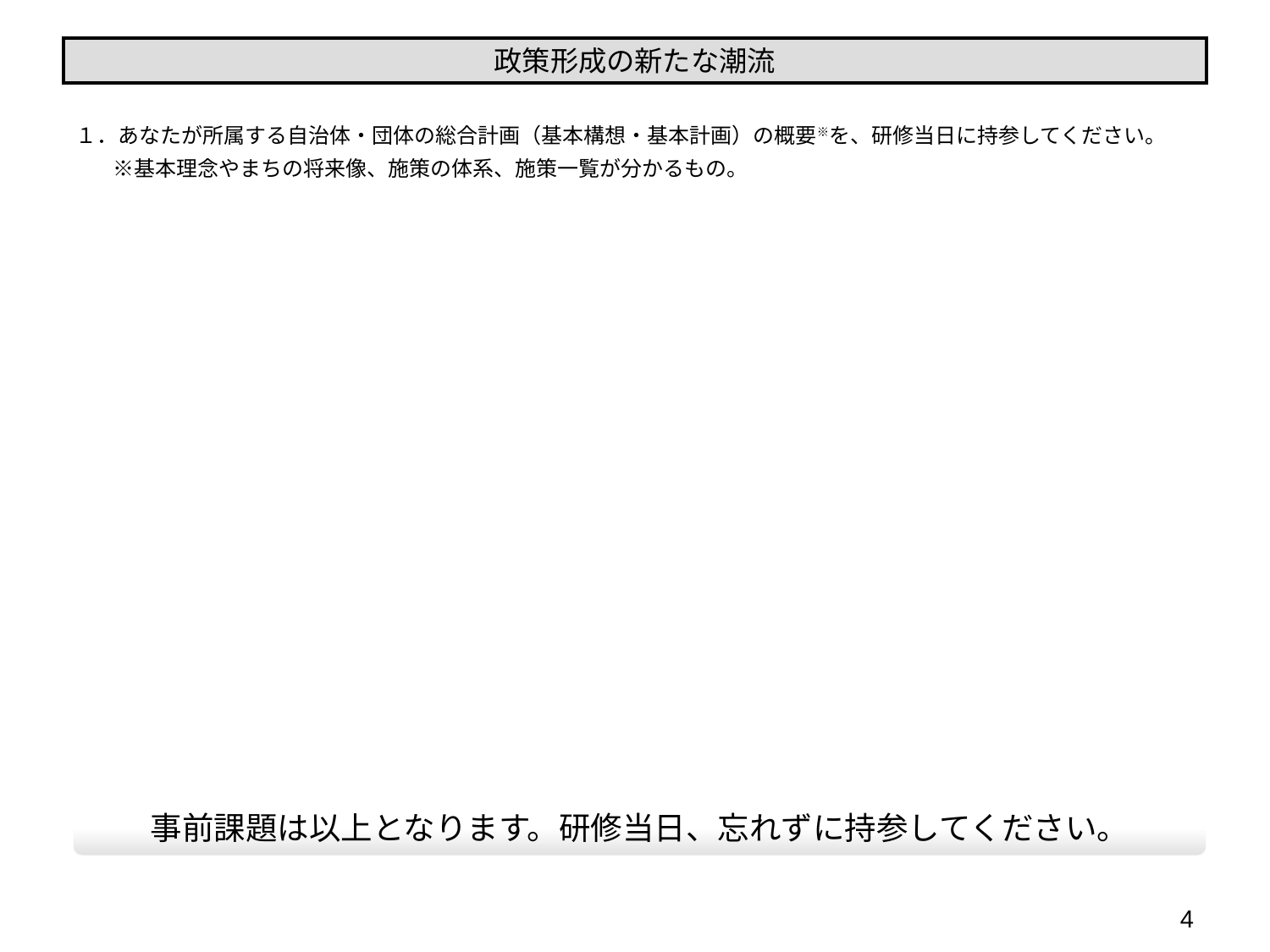

# 政策形成の新たな潮流
１．あなたが所属する自治体・団体の総合計画（基本構想・基本計画）の概要※を、研修当日に持参してください。
※基本理念やまちの将来像、施策の体系、施策一覧が分かるもの。
事前課題は以上となります。研修当日、忘れずに持参してください。
4